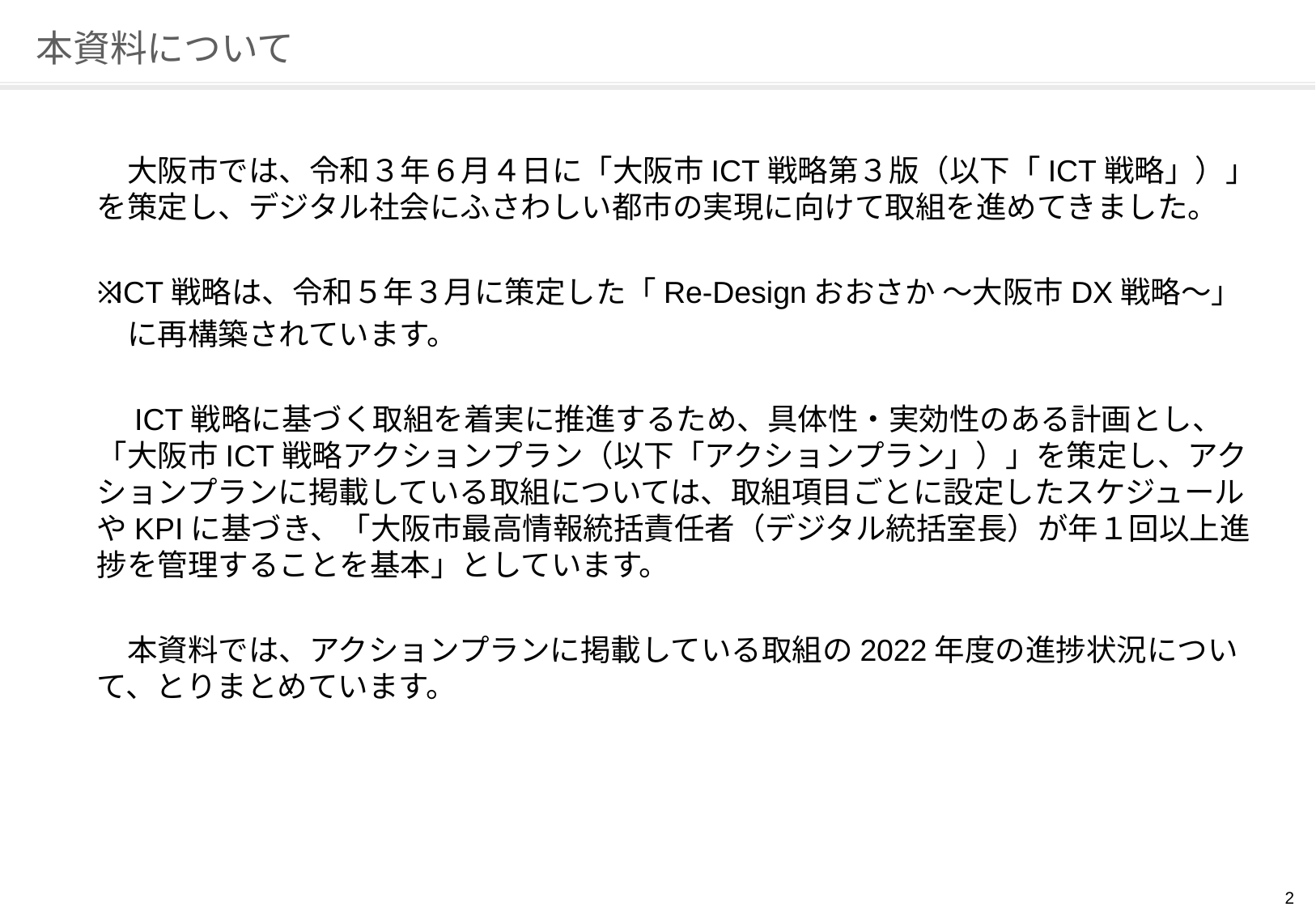

# 本資料について
　大阪市では、令和３年６月４日に「大阪市ICT戦略第３版（以下「ICT戦略」）」を策定し、デジタル社会にふさわしい都市の実現に向けて取組を進めてきました。

※ICT戦略は、令和５年３月に策定した「Re-Designおおさか ～大阪市DX戦略～」
　に再構築されています。

　ICT戦略に基づく取組を着実に推進するため、具体性・実効性のある計画とし、「大阪市ICT戦略アクションプラン（以下「アクションプラン」）」を策定し、アクションプランに掲載している取組については、取組項目ごとに設定したスケジュールやKPIに基づき、「大阪市最高情報統括責任者（デジタル統括室長）が年１回以上進捗を管理することを基本」としています。

　本資料では、アクションプランに掲載している取組の2022年度の進捗状況について、とりまとめています。

2